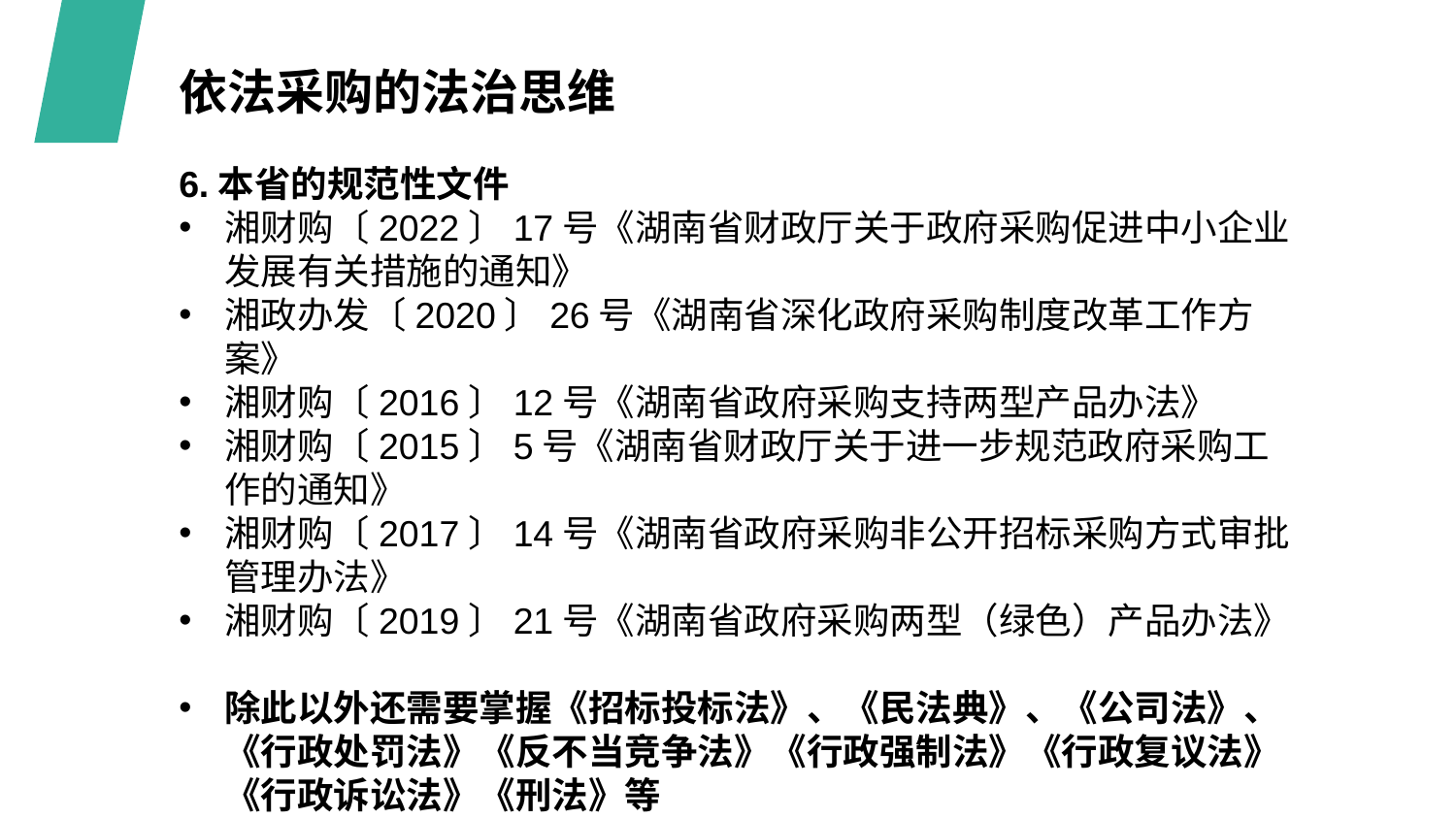

依法采购的法治思维
6.本省的规范性文件
湘财购〔2022〕17号《湖南省财政厅关于政府采购促进中小企业发展有关措施的通知》
湘政办发〔2020〕26号《湖南省深化政府采购制度改革工作方案》
湘财购〔2016〕12号《湖南省政府采购支持两型产品办法》
湘财购〔2015〕5号《湖南省财政厅关于进一步规范政府采购工作的通知》
湘财购〔2017〕14号《湖南省政府采购非公开招标采购方式审批管理办法》
湘财购〔2019〕21号《湖南省政府采购两型（绿色）产品办法》

除此以外还需要掌握《招标投标法》、《民法典》、《公司法》、《行政处罚法》《反不当竞争法》《行政强制法》《行政复议法》《行政诉讼法》《刑法》等